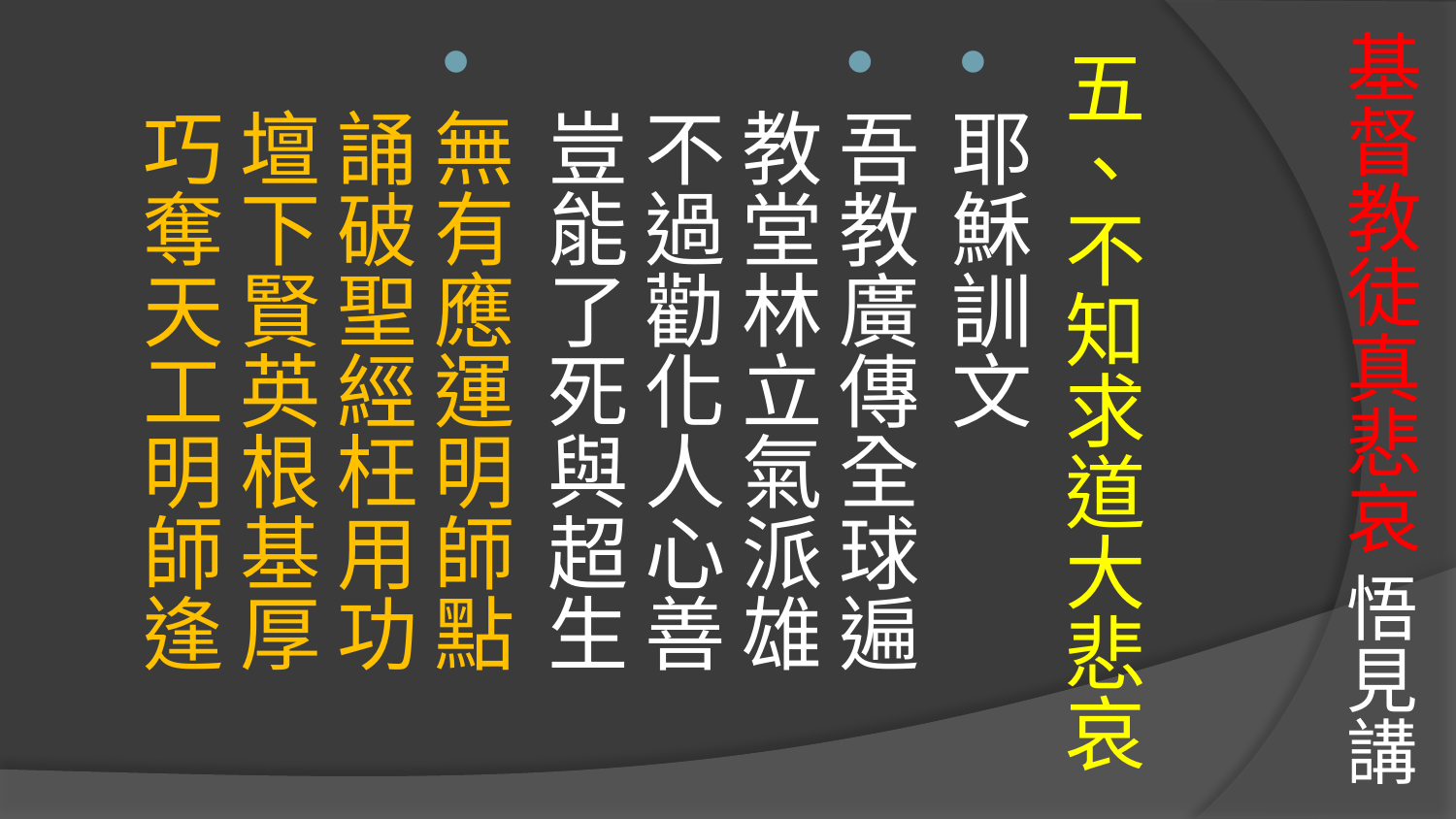

# 基督教徒真悲哀 悟見講
五、不知求道大悲哀
耶穌訓文
吾教廣傳全球遍　教堂林立氣派雄　
不過勸化人心善　豈能了死與超生
無有應運明師點　誦破聖經枉用功　
壇下賢英根基厚　巧奪天工明師逢